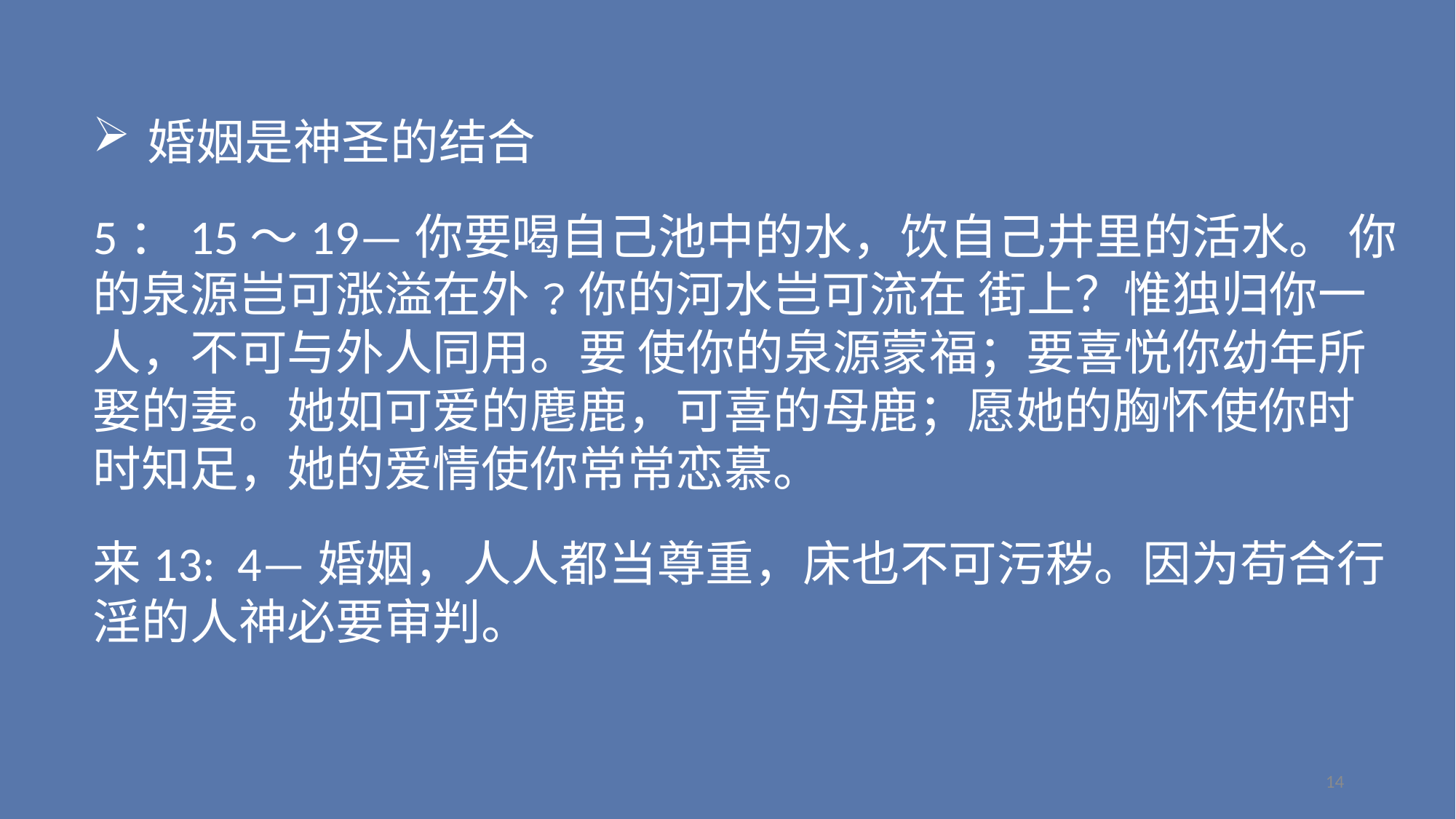

婚姻是神圣的结合
5：15～19—你要喝自己池中的水，饮自己井里的活水。 你的泉源岂可涨溢在外﹖你的河水岂可流在 街上？惟独归你一人，不可与外人同用。要 使你的泉源蒙福；要喜悦你幼年所娶的妻。她如可爱的麀鹿，可喜的母鹿；愿她的胸怀使你时时知足，她的爱情使你常常恋慕。
来13:  4—婚姻，人人都当尊重，床也不可污秽。因为苟合行淫的人神必要审判。
14